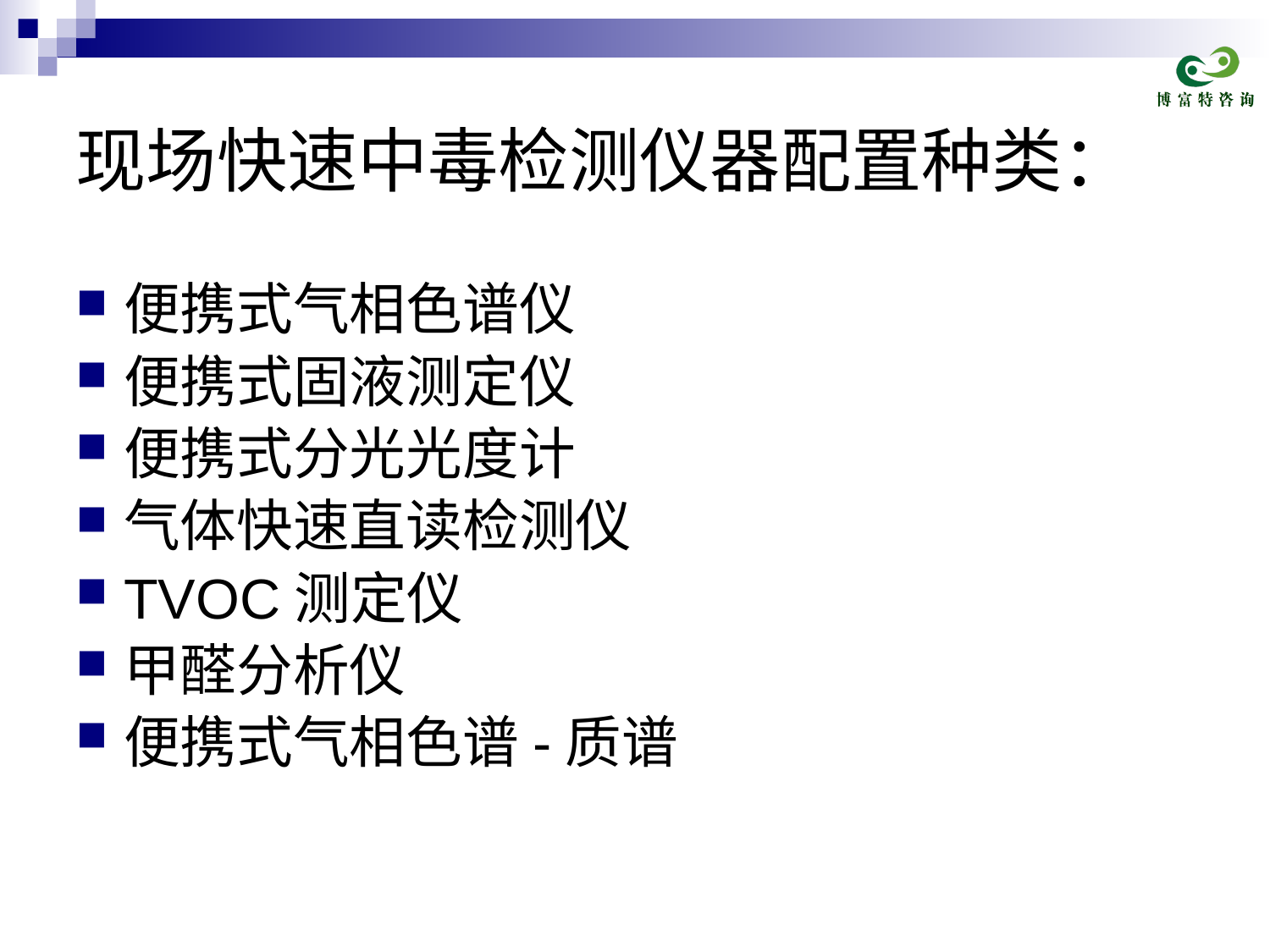

# 现场快速中毒检测仪器配置种类：
便携式气相色谱仪
便携式固液测定仪
便携式分光光度计
气体快速直读检测仪
TVOC测定仪
甲醛分析仪
便携式气相色谱-质谱